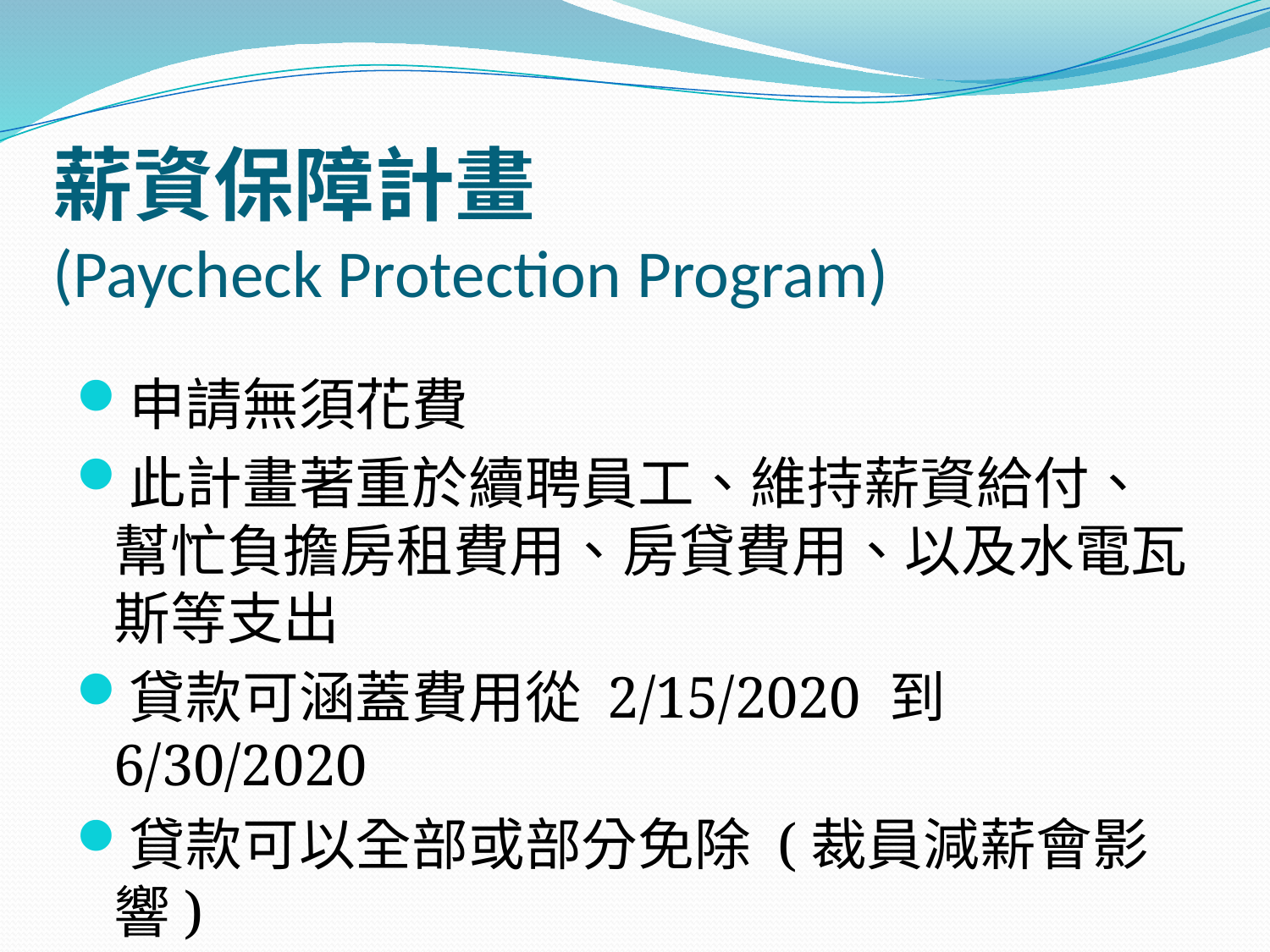

# 薪資保障計畫 (Paycheck Protection Program)

申請無須花費
此計畫著重於續聘員工、維持薪資給付、幫忙負擔房租費用、房貸費用、以及水電瓦斯等支出
貸款可涵蓋費用從 2/15/2020 到 6/30/2020
貸款可以全部或部分免除 (裁員減薪會影響)